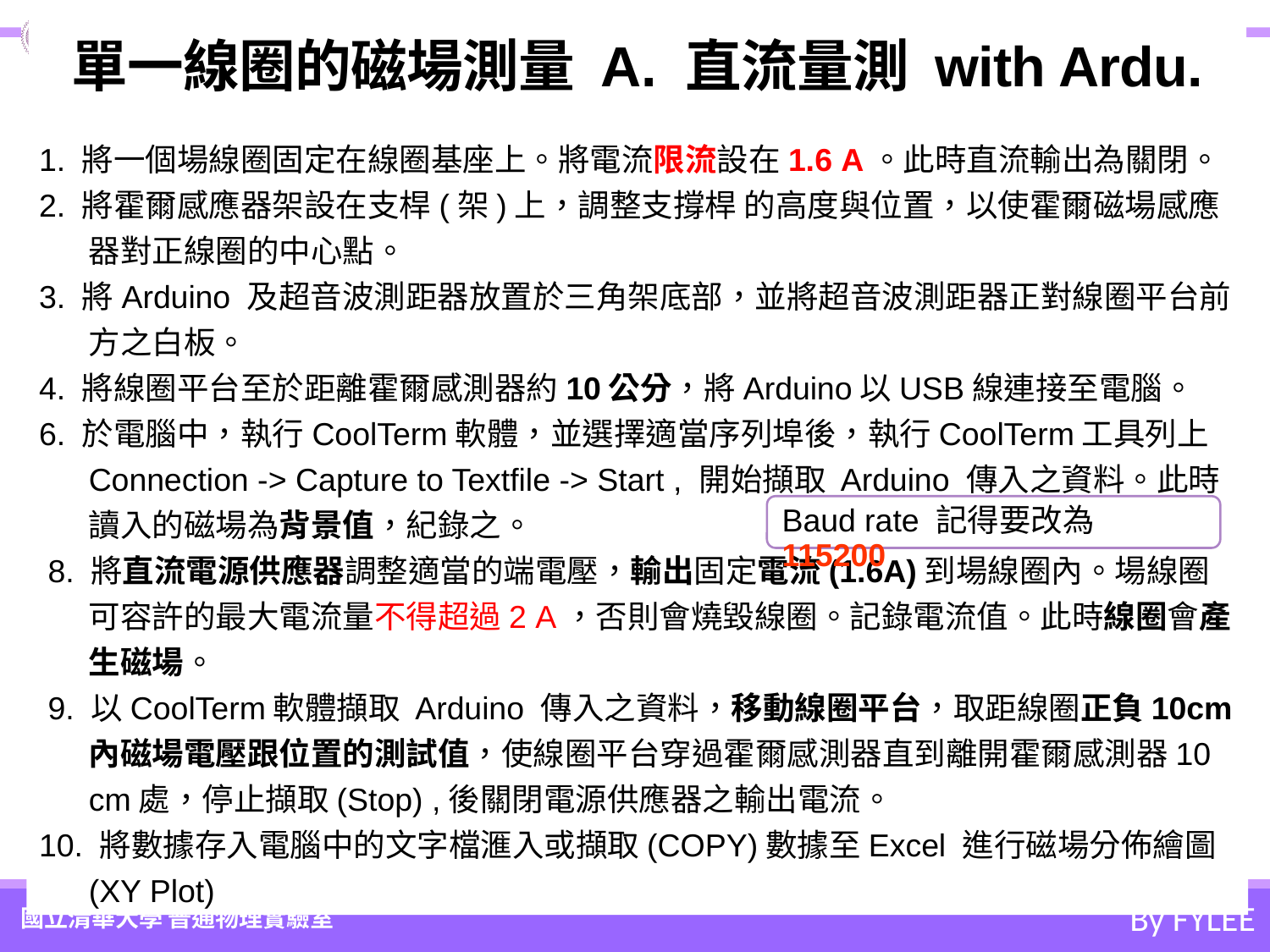

# 單一線圈的磁場測量 A. 直流量測 with Ardu.
1. 將一個場線圈固定在線圈基座上。將電流限流設在1.6 A。此時直流輸出為關閉。
2. 將霍爾感應器架設在支桿(架)上，調整支撐桿 的高度與位置，以使霍爾磁場感應器對正線圈的中心點。
3. 將Arduino 及超音波測距器放置於三角架底部，並將超音波測距器正對線圈平台前方之白板。
4. 將線圈平台至於距離霍爾感測器約10公分，將Arduino以USB線連接至電腦。
6. 於電腦中，執行CoolTerm軟體，並選擇適當序列埠後，執行CoolTerm工具列上Connection -> Capture to Textfile -> Start , 開始擷取 Arduino 傳入之資料。此時讀入的磁場為背景值，紀錄之。
 8. 將直流電源供應器調整適當的端電壓，輸出固定電流(1.6A)到場線圈內。場線圈可容許的最大電流量不得超過2 A，否則會燒毀線圈。記錄電流值。此時線圈會產生磁場。
 9. 以CoolTerm軟體擷取 Arduino 傳入之資料，移動線圈平台，取距線圈正負10cm內磁場電壓跟位置的測試值，使線圈平台穿過霍爾感測器直到離開霍爾感測器10 cm處，停止擷取(Stop) ,後關閉電源供應器之輸出電流。
10. 將數據存入電腦中的文字檔滙入或擷取(COPY)數據至Excel 進行磁場分佈繪圖(XY Plot)
Baud rate 記得要改為115200